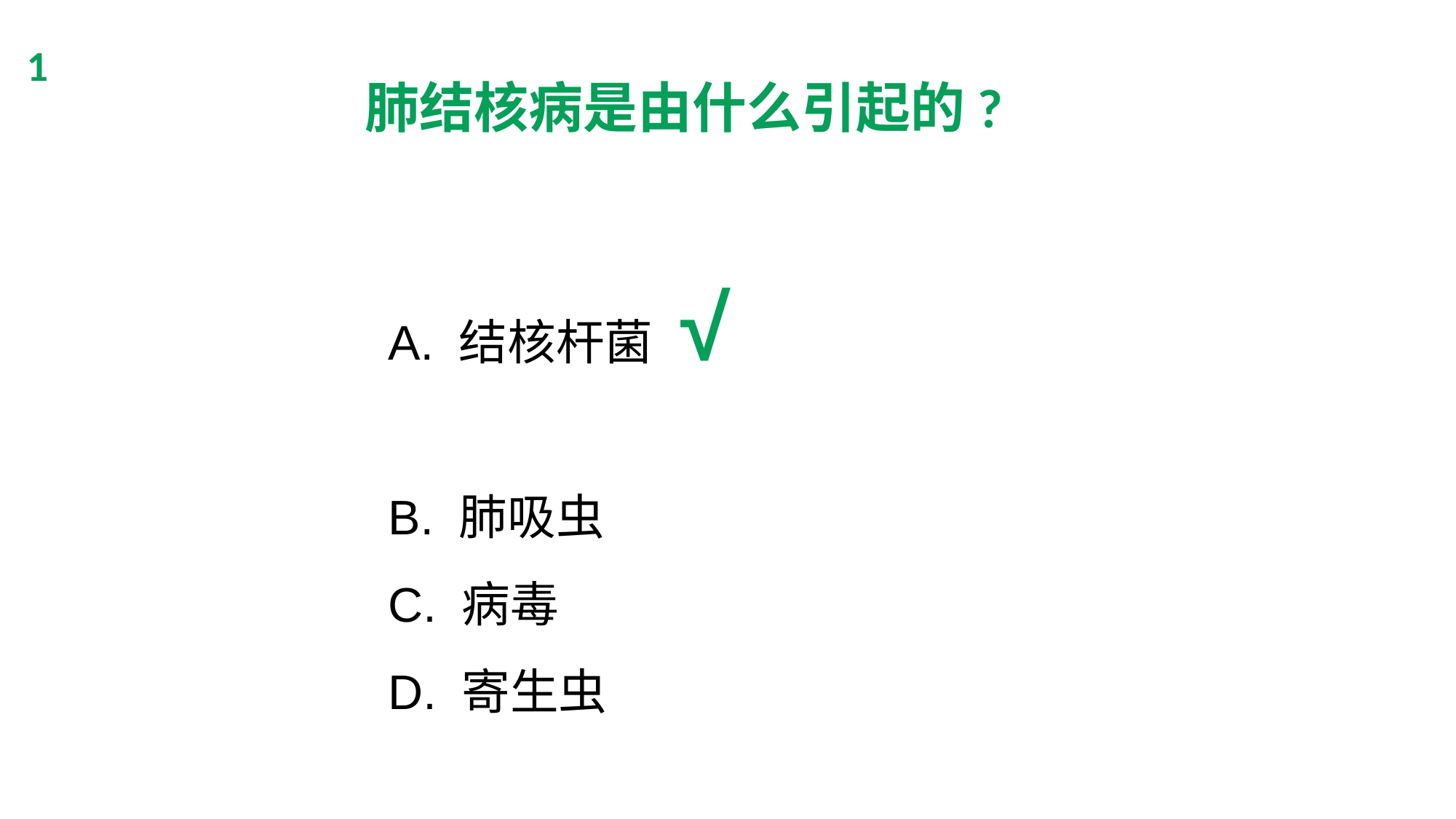

1
肺结核病是由什么引起的?

√
A. 结核杆菌
B. 肺吸虫
C. 病毒
D. 寄生虫